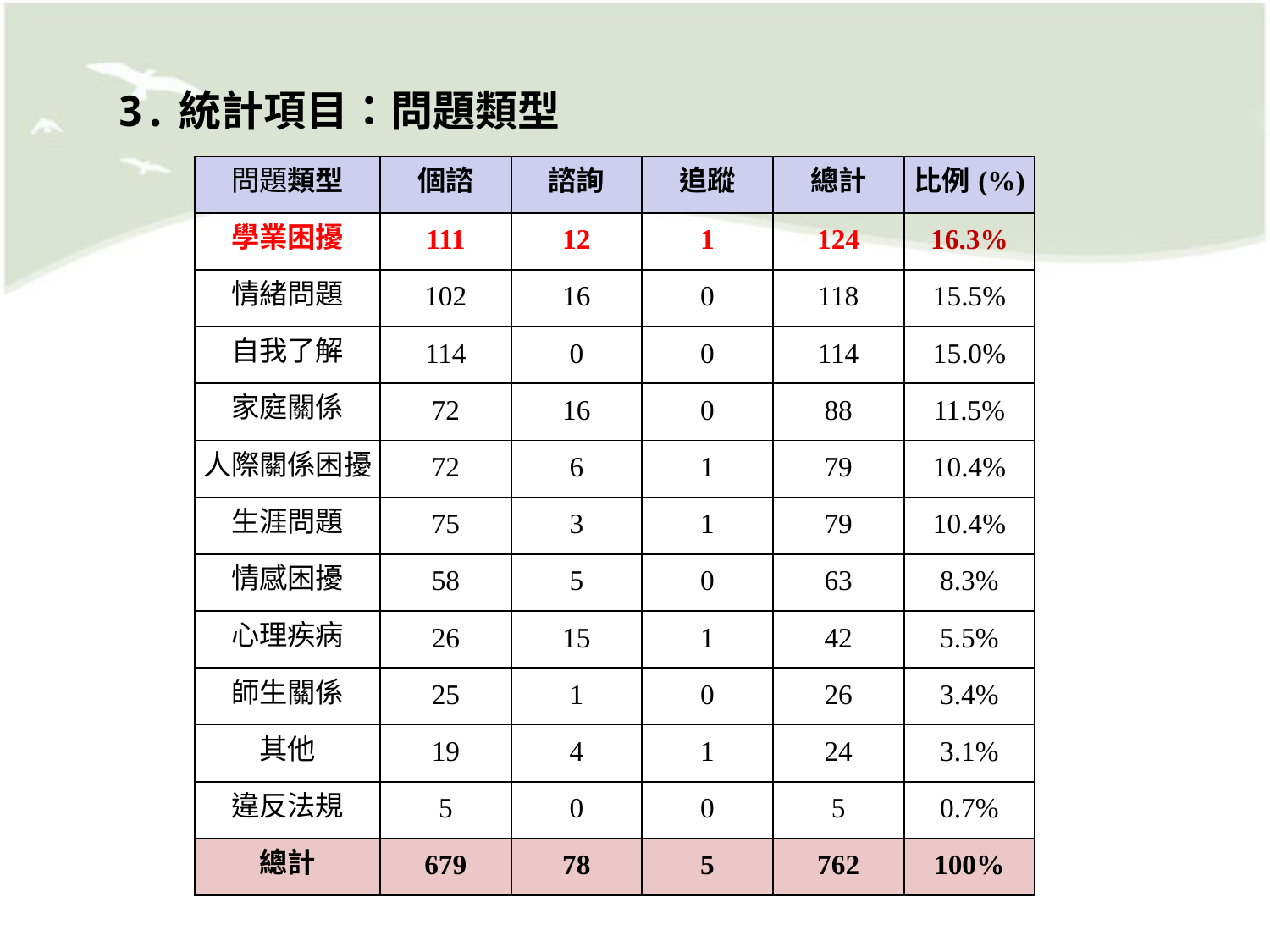

# 3.統計項目：問題類型
| 問題類型 | 個諮 | 諮詢 | 追蹤 | 總計 | 比例(%) |
| --- | --- | --- | --- | --- | --- |
| 學業困擾 | 111 | 12 | 1 | 124 | 16.3% |
| 情緒問題 | 102 | 16 | 0 | 118 | 15.5% |
| 自我了解 | 114 | 0 | 0 | 114 | 15.0% |
| 家庭關係 | 72 | 16 | 0 | 88 | 11.5% |
| 人際關係困擾 | 72 | 6 | 1 | 79 | 10.4% |
| 生涯問題 | 75 | 3 | 1 | 79 | 10.4% |
| 情感困擾 | 58 | 5 | 0 | 63 | 8.3% |
| 心理疾病 | 26 | 15 | 1 | 42 | 5.5% |
| 師生關係 | 25 | 1 | 0 | 26 | 3.4% |
| 其他 | 19 | 4 | 1 | 24 | 3.1% |
| 違反法規 | 5 | 0 | 0 | 5 | 0.7% |
| 總計 | 679 | 78 | 5 | 762 | 100% |